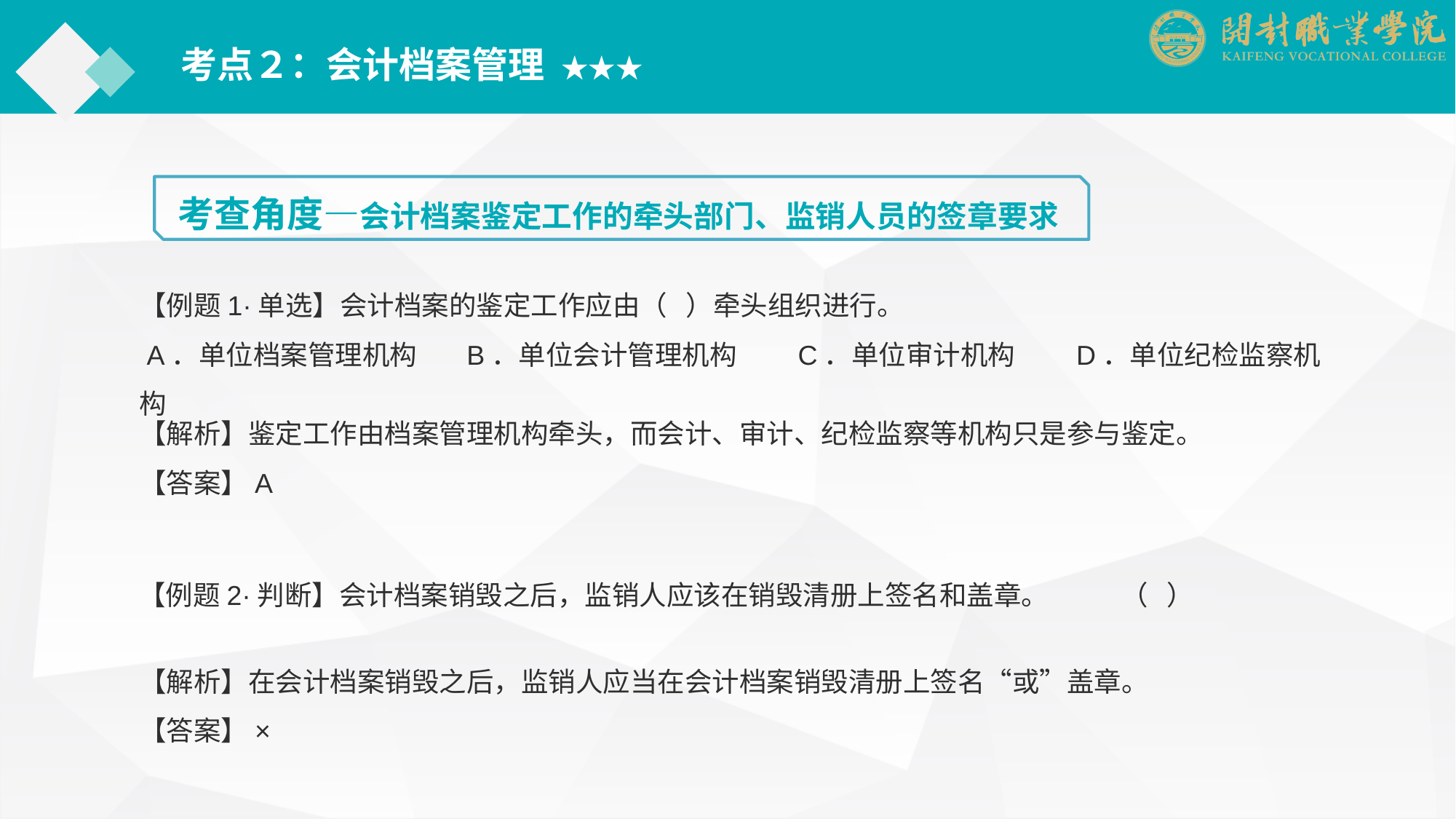

考点２：会计档案管理  ★★★

考查角度—会计档案鉴定工作的牵头部门、监销人员的签章要求
【例题1·单选】会计档案的鉴定工作应由（   ）牵头组织进行。
 A．单位档案管理机构	B．单位会计管理机构　　C．单位审计机构　　D．单位纪检监察机构
【解析】鉴定工作由档案管理机构牵头，而会计、审计、纪检监察等机构只是参与鉴定。
【答案】A
【例题2·判断】会计档案销毁之后，监销人应该在销毁清册上签名和盖章。	（   ）
【解析】在会计档案销毁之后，监销人应当在会计档案销毁清册上签名“或”盖章。
【答案】×